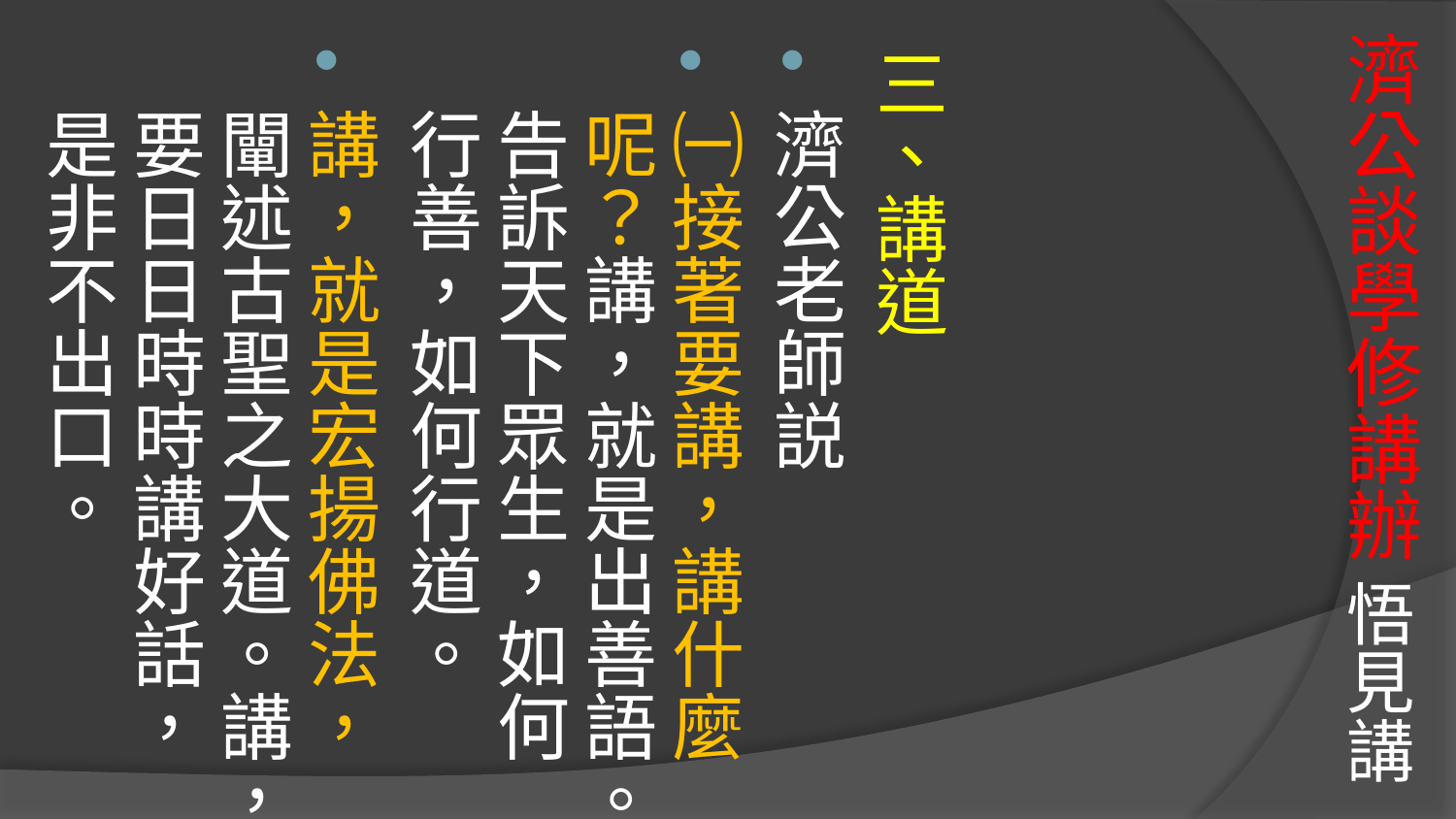

# 濟公談學修講辦 悟見講
三、講道
濟公老師説
㈠接著要講，講什麼呢？講，就是出善語。告訴天下眾生，如何行善，如何行道。
講，就是宏揚佛法，闡述古聖之大道。講，要日日時時講好話，是非不出口。